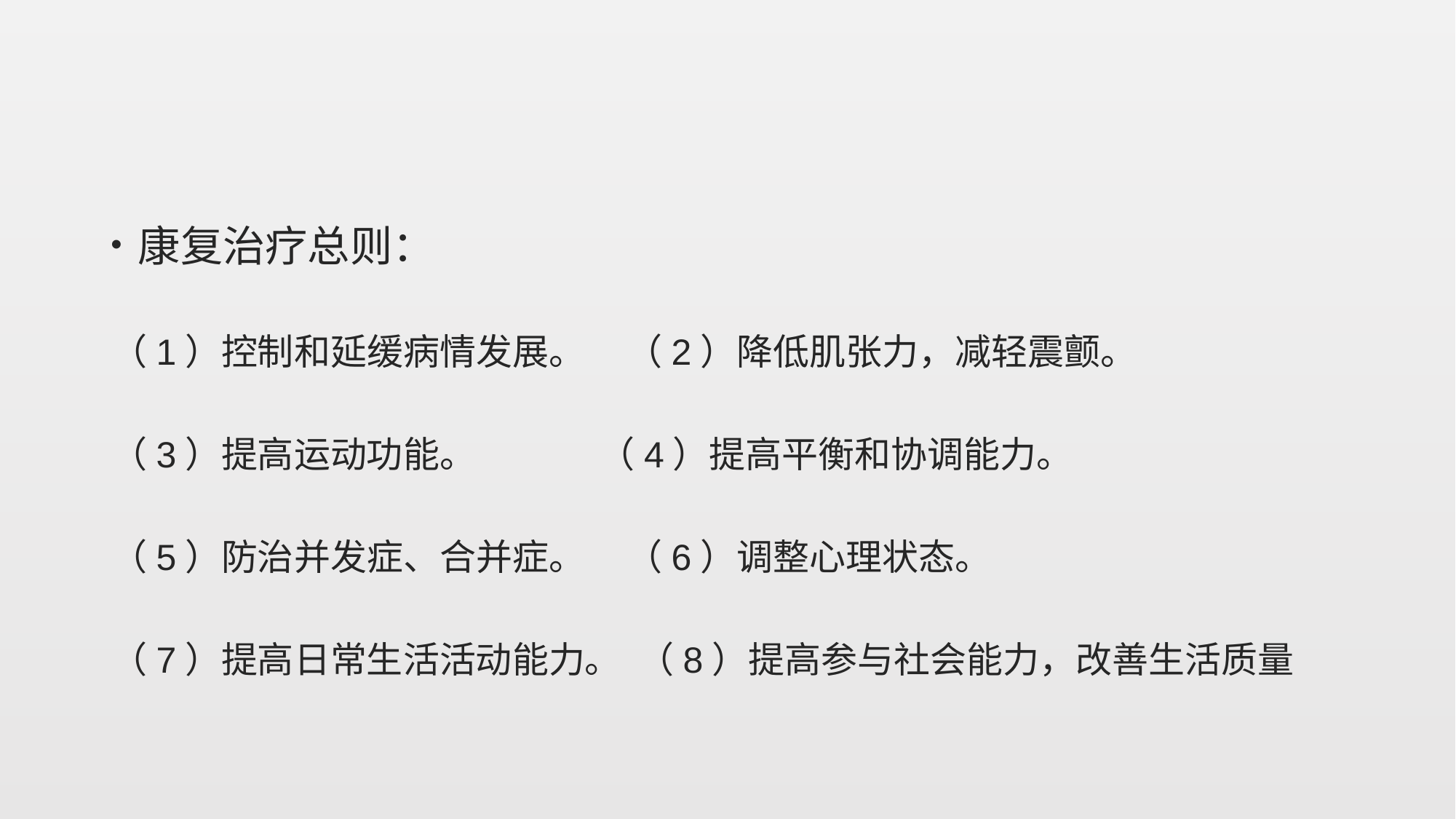

#
康复治疗总则：
（1）控制和延缓病情发展。     （2）降低肌张力，减轻震颤。
（3）提高运动功能。               （4）提高平衡和协调能力。
（5）防治并发症、合并症。     （6）调整心理状态。
（7）提高日常生活活动能力。  （8）提高参与社会能力，改善生活质量